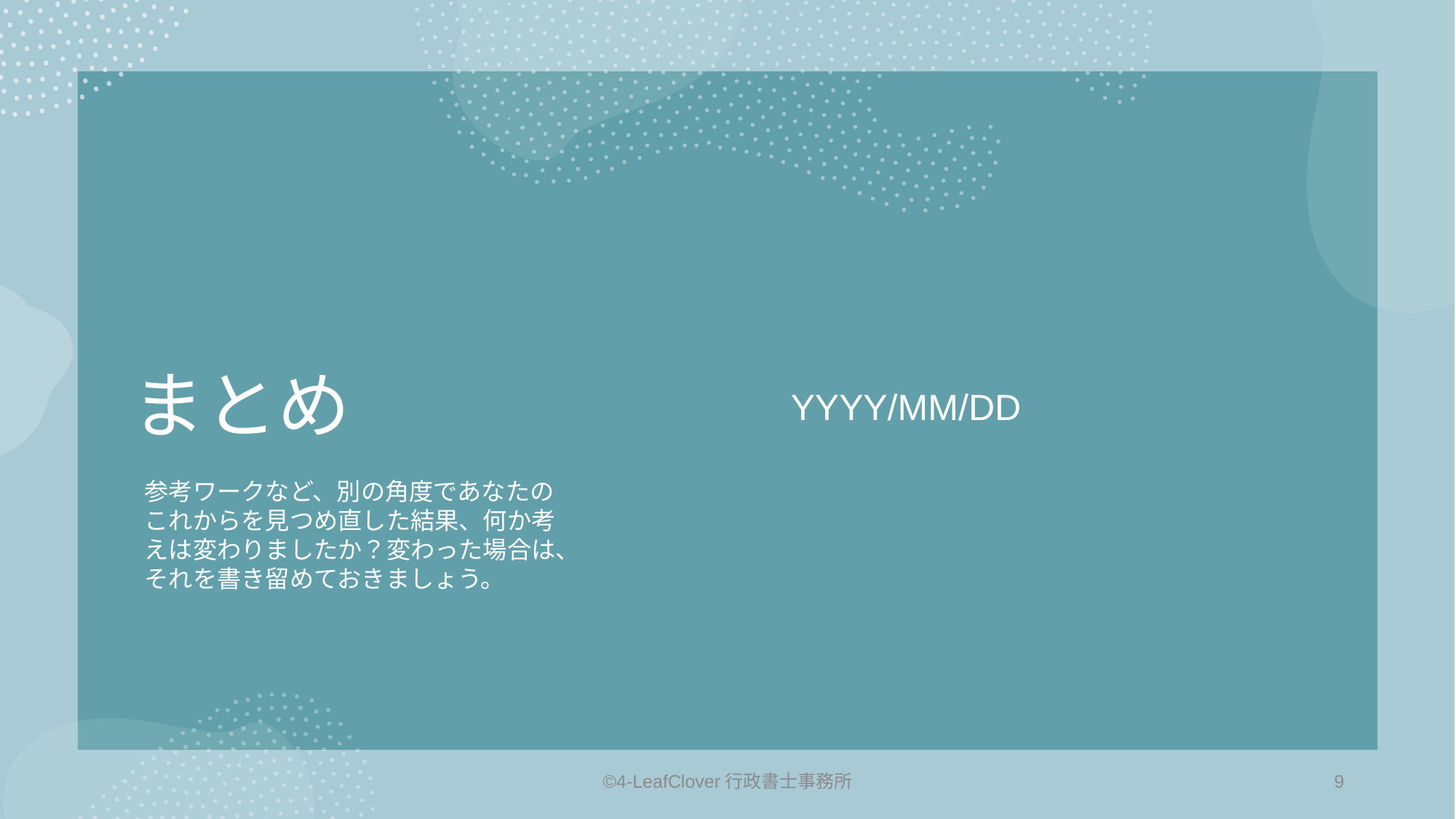

# まとめ
YYYY/MM/DD
参考ワークなど、別の角度であなたのこれからを見つめ直した結果、何か考えは変わりましたか？変わった場合は、それを書き留めておきましょう。
©4-LeafClover行政書士事務所
9